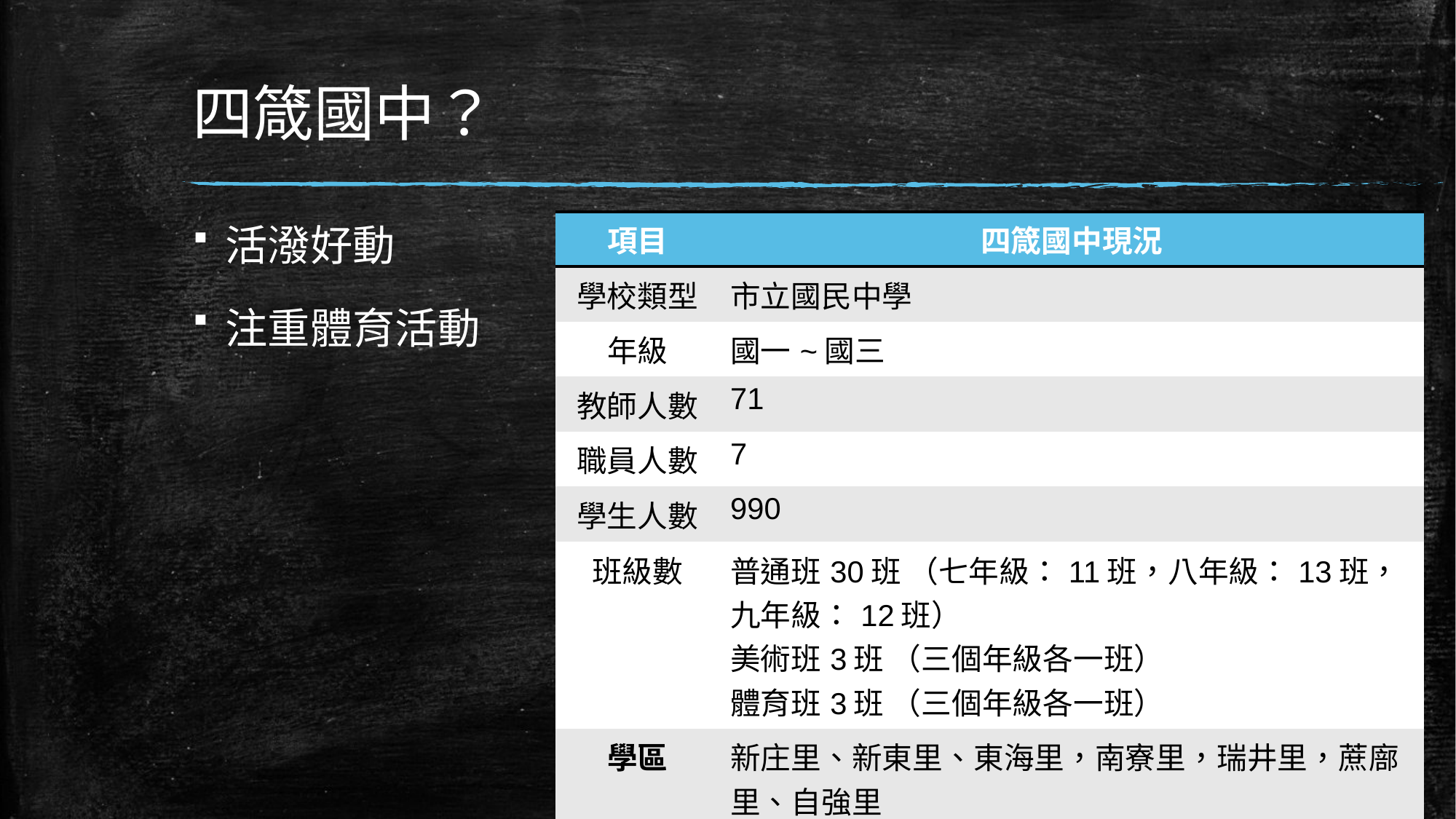

# 四箴國中？
活潑好動
注重體育活動
| 項目 | 四箴國中現況 |
| --- | --- |
| 學校類型 | 市立國民中學 |
| 年級 | 國一~國三 |
| 教師人數 | 71 |
| 職員人數 | 7 |
| 學生人數 | 990 |
| 班級數 | 普通班30班 （七年級：11班，八年級：13班，九年級：12班） 美術班3班 （三個年級各一班） 體育班3班 （三個年級各一班） |
| 學區 | 新庄里、新東里、東海里，南寮里，瑞井里，蔗廍里、自強里 |